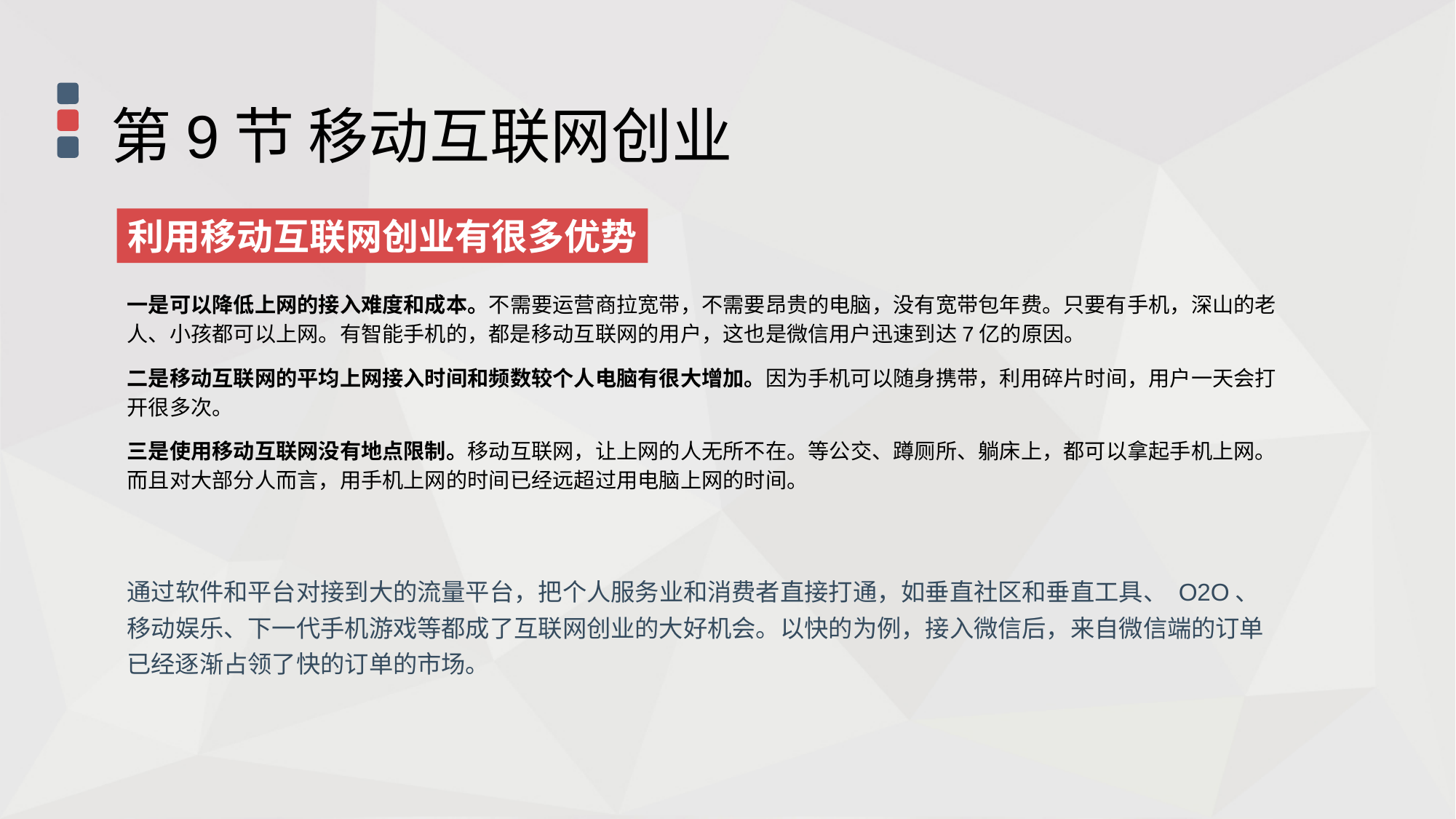

第9节 移动互联网创业
利用移动互联网创业有很多优势
一是可以降低上网的接入难度和成本。不需要运营商拉宽带，不需要昂贵的电脑，没有宽带包年费。只要有手机，深山的老人、小孩都可以上网。有智能手机的，都是移动互联网的用户，这也是微信用户迅速到达7亿的原因。
二是移动互联网的平均上网接入时间和频数较个人电脑有很大增加。因为手机可以随身携带，利用碎片时间，用户一天会打开很多次。
三是使用移动互联网没有地点限制。移动互联网，让上网的人无所不在。等公交、蹲厕所、躺床上，都可以拿起手机上网。而且对大部分人而言，用手机上网的时间已经远超过用电脑上网的时间。
通过软件和平台对接到大的流量平台，把个人服务业和消费者直接打通，如垂直社区和垂直工具、 O2O、移动娱乐、下一代手机游戏等都成了互联网创业的大好机会。以快的为例，接入微信后，来自微信端的订单已经逐渐占领了快的订单的市场。